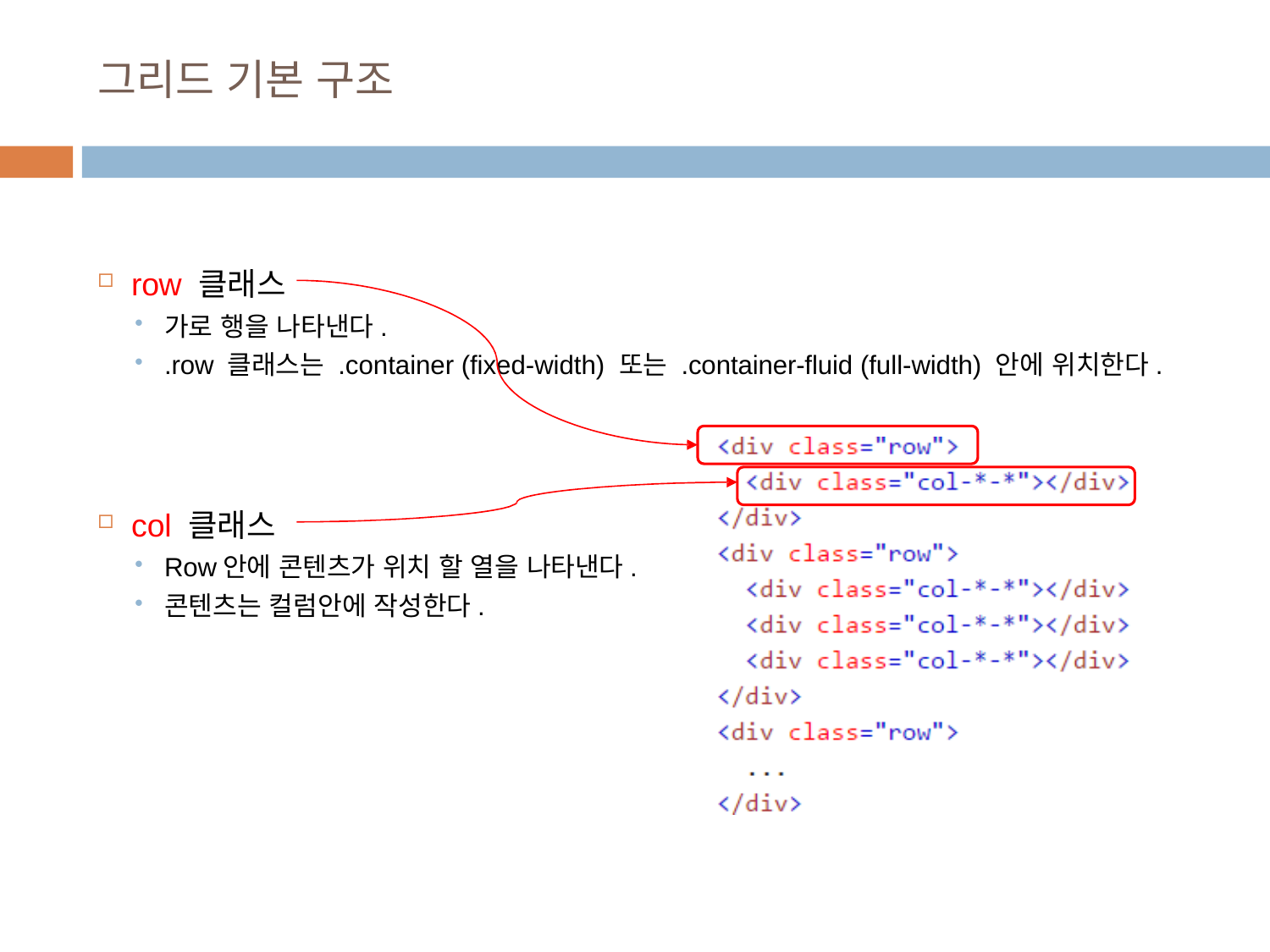

# 그리드 기본 구조
row 클래스
가로 행을 나타낸다.
.row 클래스는 .container (fixed-width) 또는 .container-fluid (full-width) 안에 위치한다.

col 클래스
Row안에 콘텐츠가 위치 할 열을 나타낸다.
콘텐츠는 컬럼안에 작성한다.